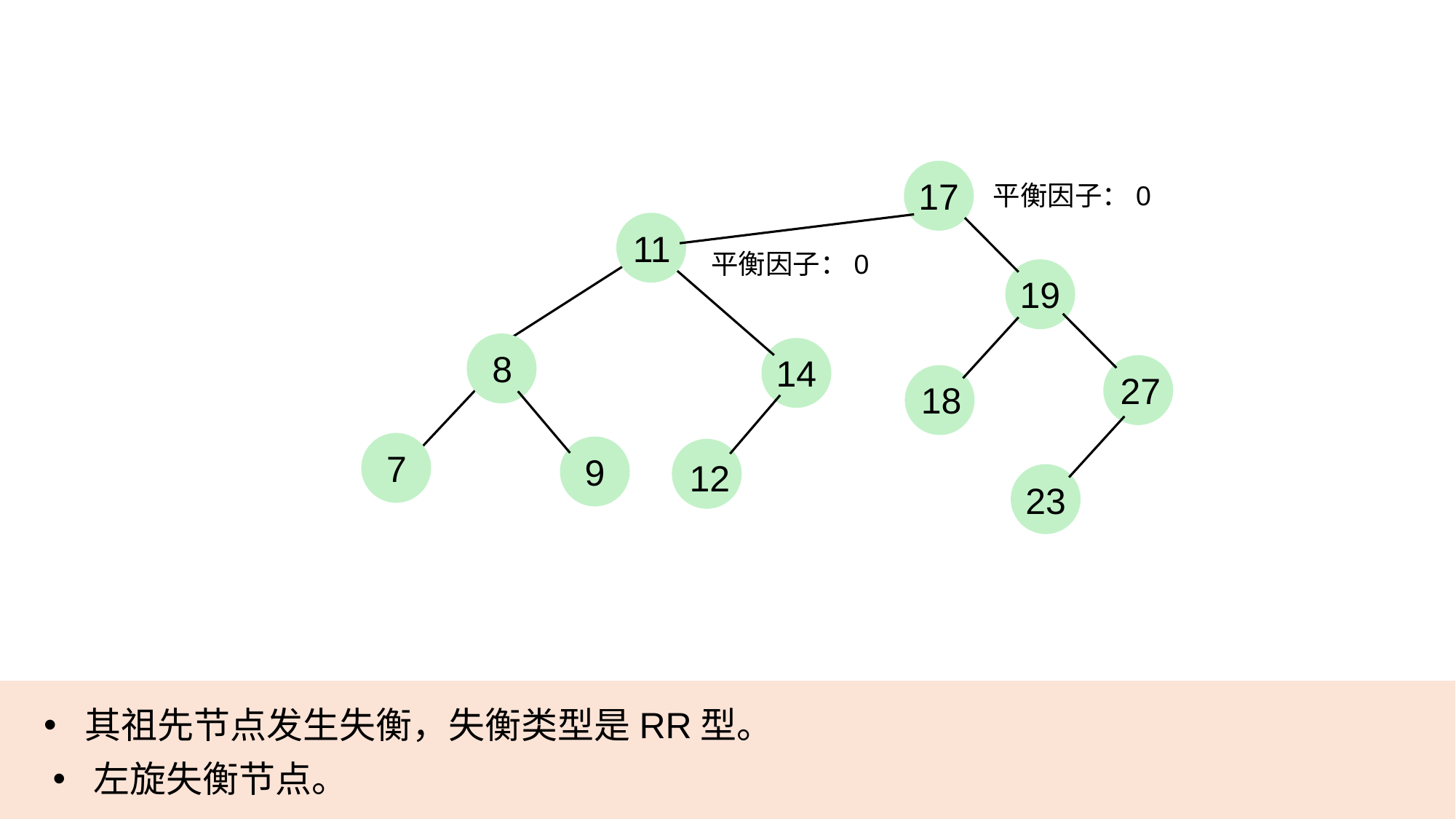

17
平衡因子：0

11
平衡因子：0

19

8
14

27

18

7
9
12

23

其祖先节点发生失衡，失衡类型是RR型。
左旋失衡节点。